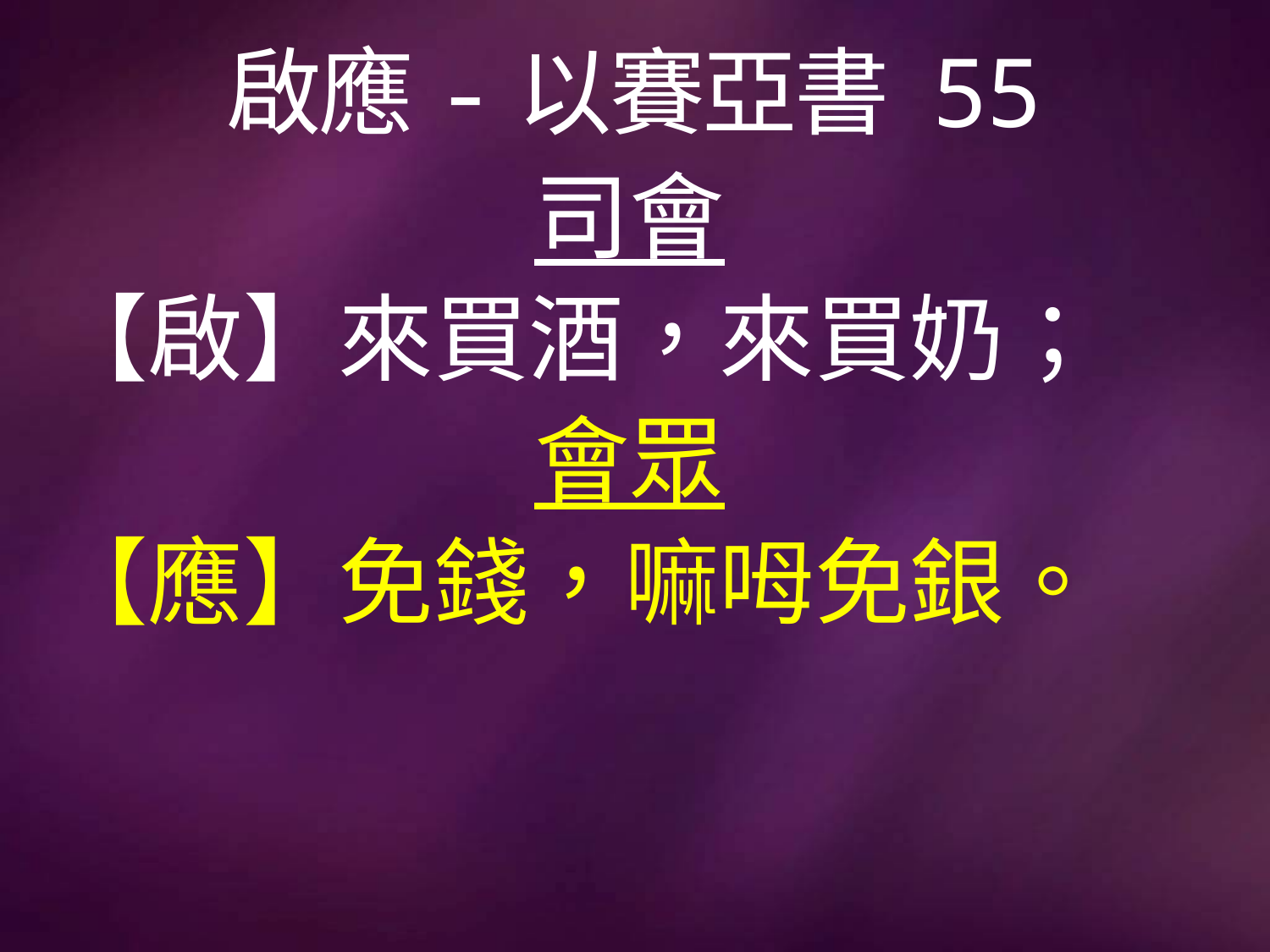

# 啟應-以賽亞書 55
司會
【啟】來買酒，來買奶；
會眾
【應】免錢，嘛呣免銀。